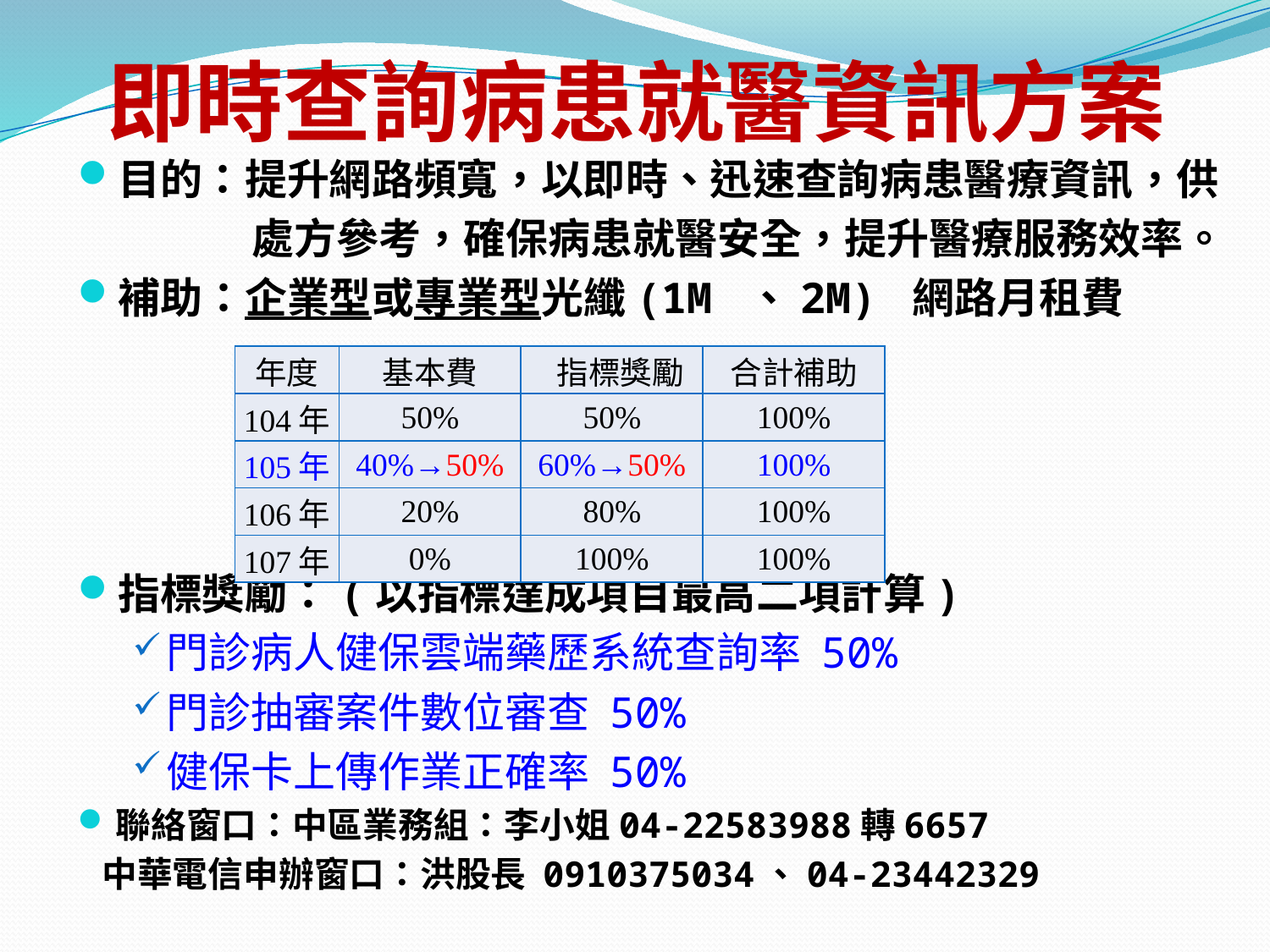

# 即時查詢病患就醫資訊方案
目的：提升網路頻寬，以即時、迅速查詢病患醫療資訊，供
處方參考，確保病患就醫安全，提升醫療服務效率。
補助：企業型或專業型光纖(1M 、2M) 網路月租費

指標獎勵：(以指標達成項目最高二項計算)
門診病人健保雲端藥歷系統查詢率 50%
門診抽審案件數位審查 50%
健保卡上傳作業正確率 50%
聯絡窗口：中區業務組：李小姐04-22583988轉6657
  中華電信申辦窗口：洪股長 0910375034、04-23442329

| 年度 | 基本費 | 指標獎勵 | 合計補助 |
| --- | --- | --- | --- |
| 104年 | 50% | 50% | 100% |
| 105年 | 40%→50% | 60%→50% | 100% |
| 106年 | 20% | 80% | 100% |
| 107年 | 0% | 100% | 100% |